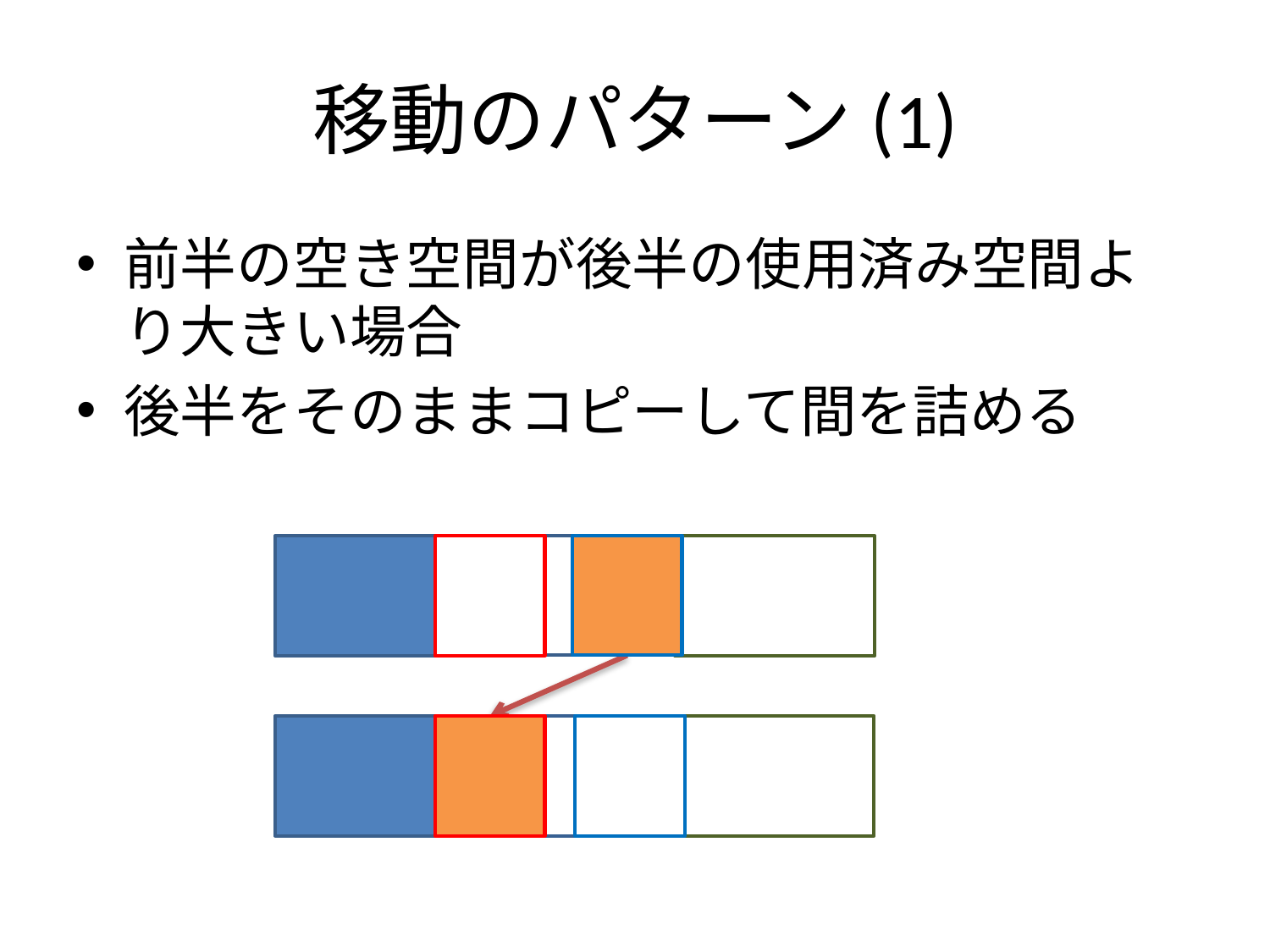

# 移動のパターン(1)
前半の空き空間が後半の使用済み空間より大きい場合
後半をそのままコピーして間を詰める